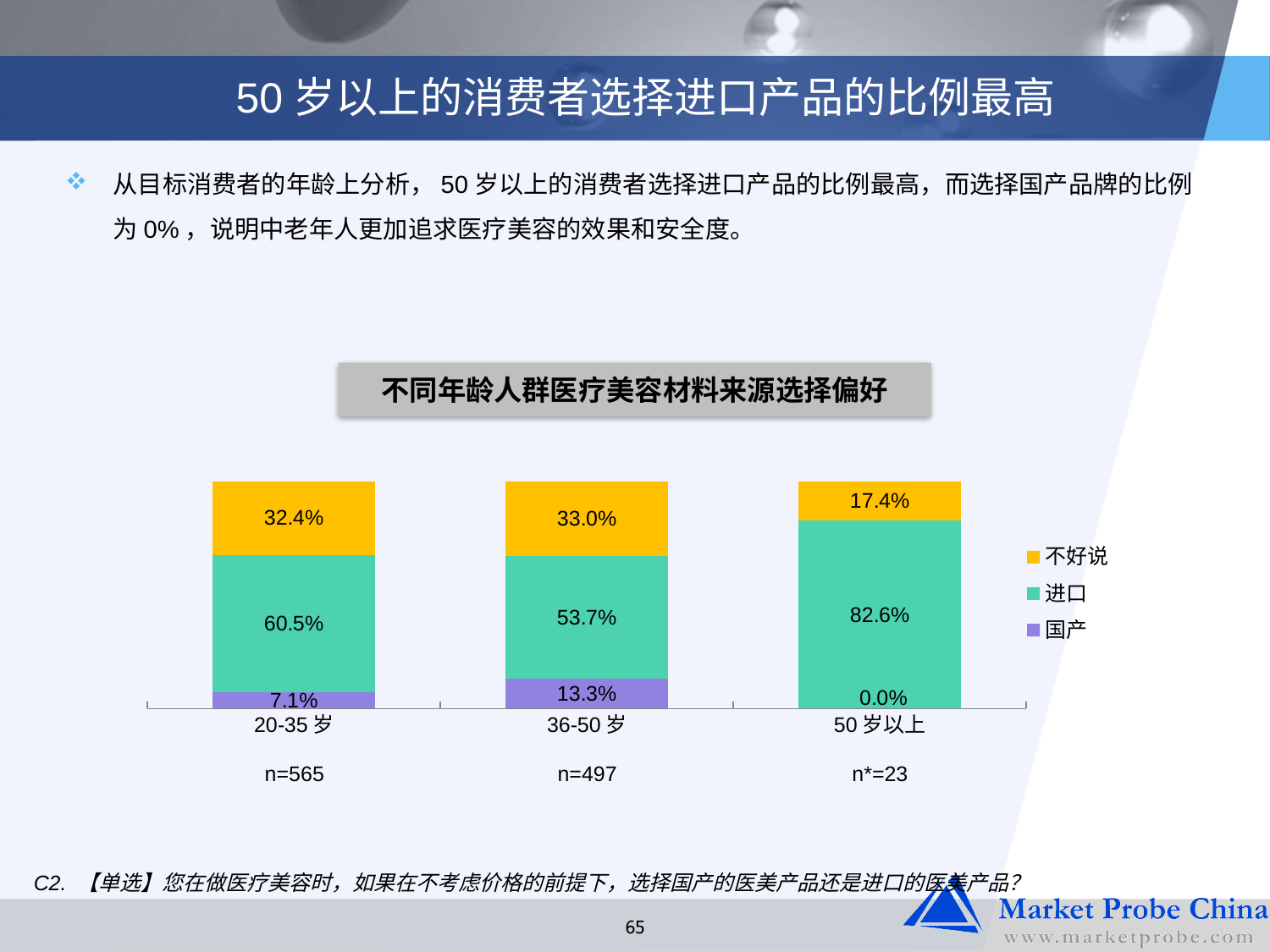

# 50岁以上的消费者选择进口产品的比例最高
从目标消费者的年龄上分析，50岁以上的消费者选择进口产品的比例最高，而选择国产品牌的比例为0%，说明中老年人更加追求医疗美容的效果和安全度。
不同年龄人群医疗美容材料来源选择偏好

### Chart

| Category | 国产 | 进口 | 不好说 |
|---|---|---|---|
| 20-35岁 | 0.07079646017699119 | 0.6053097345132747 | 0.3238938053097348 |
| 36-50岁 | 0.1327967806841047 | 0.5372233400402413 | 0.3299798792756543 |
| 50岁以上 | 0.0 | 0.826086956521739 | 0.17391304347826098 |
| n=565 | n=497 | n\*=23 |
| --- | --- | --- |
C2. 【单选】您在做医疗美容时，如果在不考虑价格的前提下，选择国产的医美产品还是进口的医美产品？
65